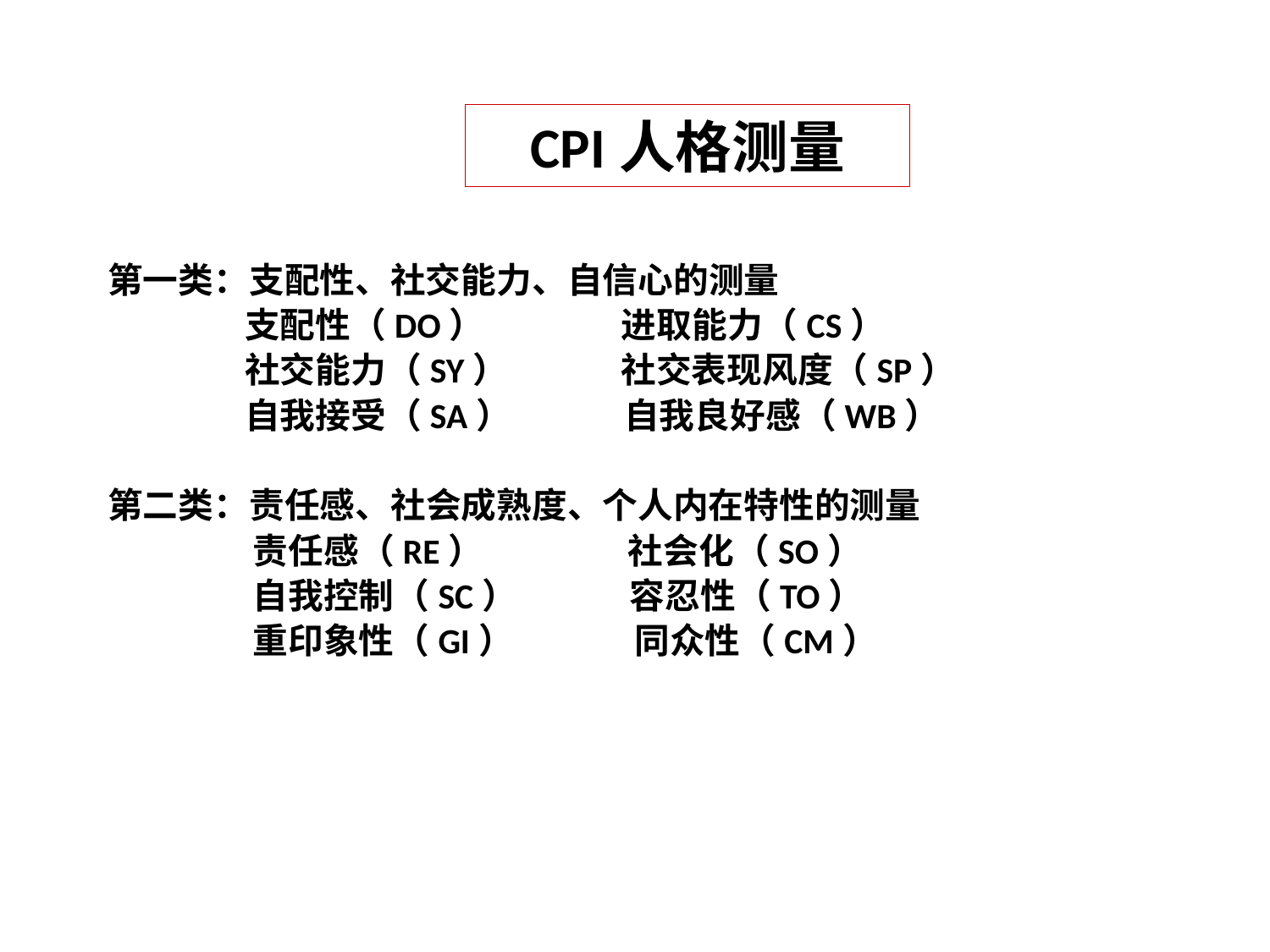

# CPI人格测量
第一类：支配性、社交能力、自信心的测量
                支配性（DO）                 进取能力（CS）
                社交能力（SY）              社交表现风度（SP）
                自我接受（SA）              自我良好感（WB）

第二类：责任感、社会成熟度、个人内在特性的测量
                 责任感（RE）                  社会化（SO）
                 自我控制（SC）              容忍性（TO）
                 重印象性（GI）               同众性（CM）